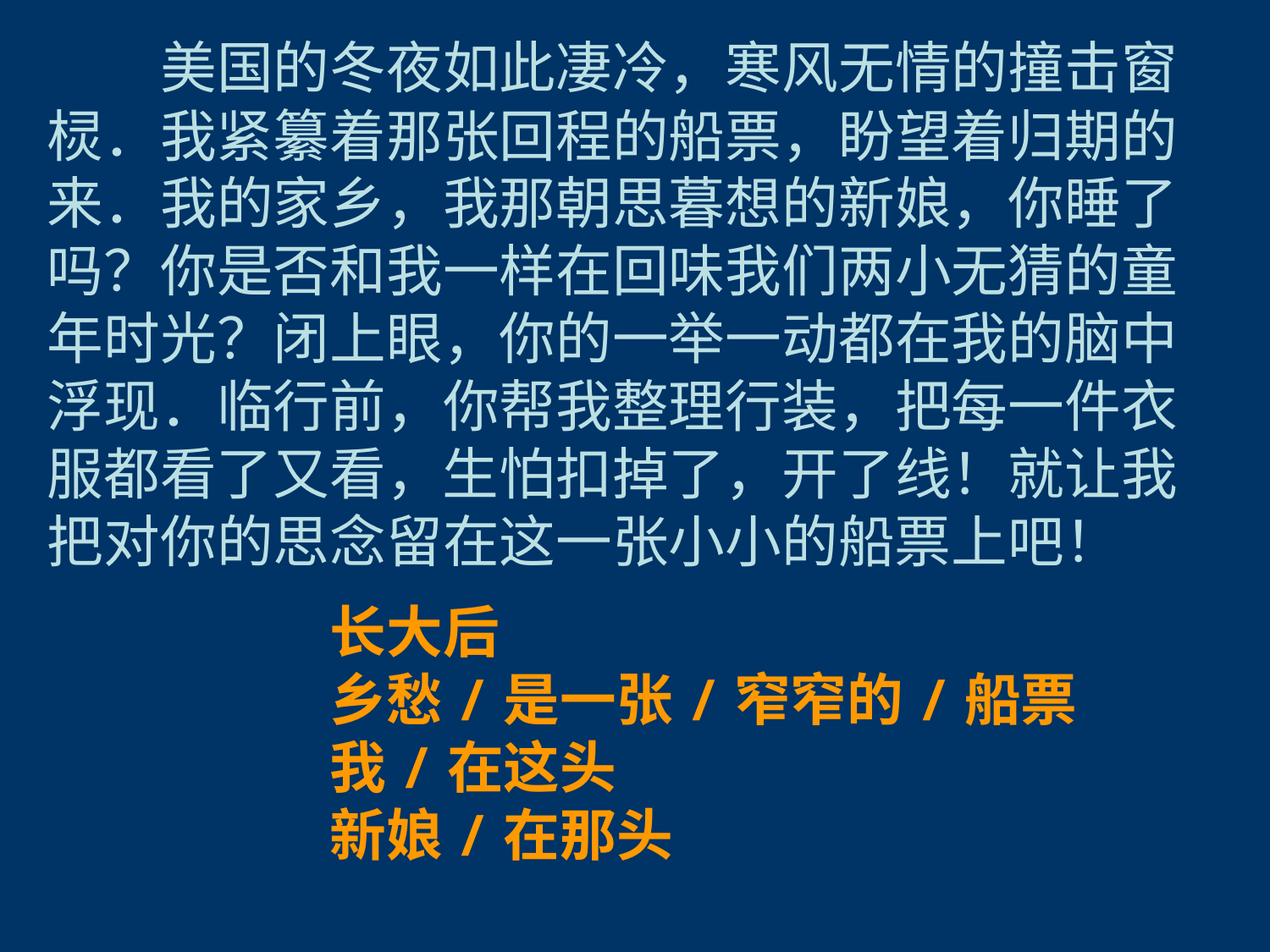

美国的冬夜如此凄冷，寒风无情的撞击窗棂．我紧纂着那张回程的船票，盼望着归期的来．我的家乡，我那朝思暮想的新娘，你睡了吗？你是否和我一样在回味我们两小无猜的童年时光？闭上眼，你的一举一动都在我的脑中浮现．临行前，你帮我整理行装，把每一件衣服都看了又看，生怕扣掉了，开了线！就让我把对你的思念留在这一张小小的船票上吧！
长大后
乡愁/是一张/窄窄的/船票
我/在这头
新娘/在那头